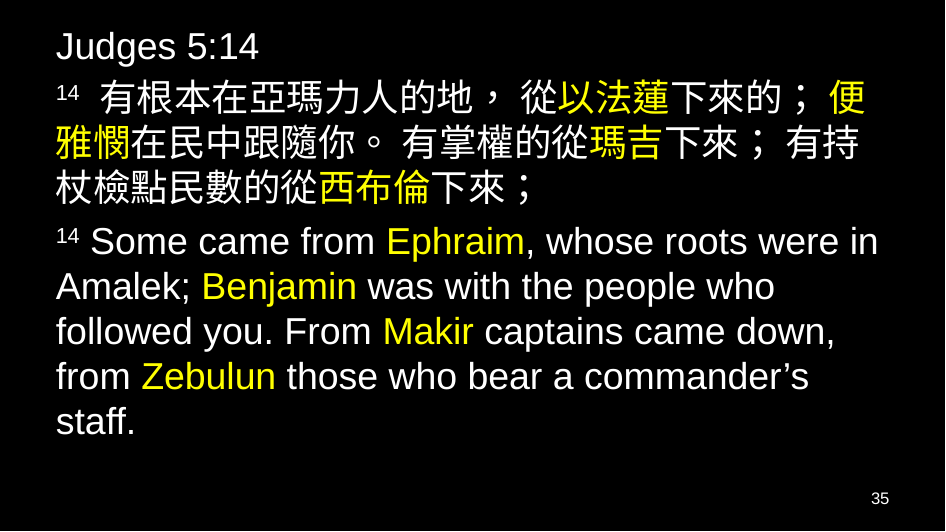

Judges 5:14
14 有根本在亞瑪力人的地， 從以法蓮下來的； 便雅憫在民中跟隨你。 有掌權的從瑪吉下來； 有持杖檢點民數的從西布倫下來；
14 Some came from Ephraim, whose roots were in Amalek; Benjamin was with the people who followed you. From Makir captains came down, from Zebulun those who bear a commander’s staff.

35